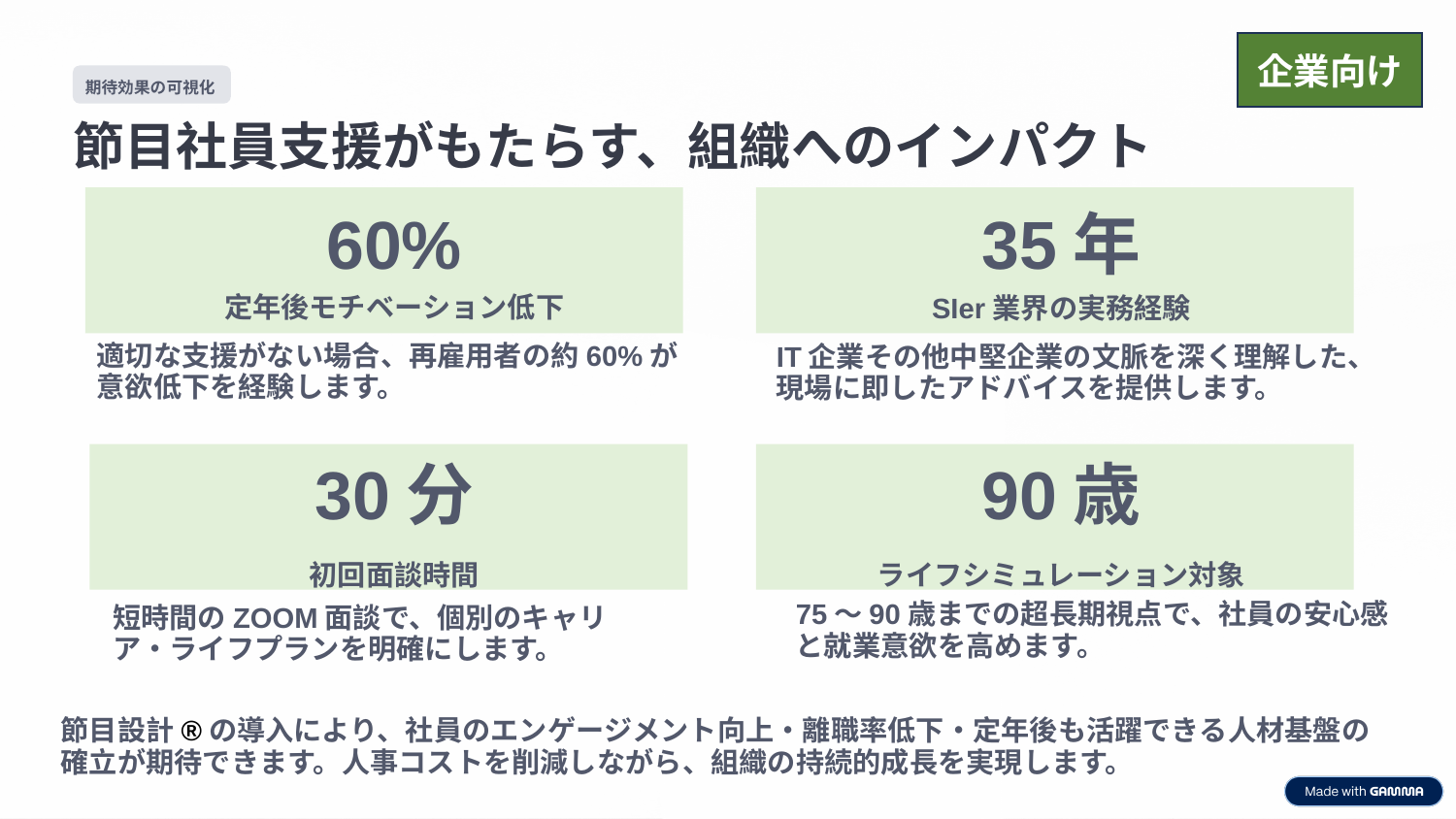

企業向け

期待効果の可視化
節目社員支援がもたらす、組織へのインパクト

60%
35年
定年後モチベーション低下
SIer業界の実務経験
適切な支援がない場合、再雇用者の約60%が
意欲低下を経験します。
IT企業その他中堅企業の文脈を深く理解した、
現場に即したアドバイスを提供します。

30分
90歳
初回面談時間
ライフシミュレーション対象
75〜90歳までの超長期視点で、社員の安心感
と就業意欲を高めます。
短時間のZOOM面談で、個別のキャリ
ア・ライフプランを明確にします。
節目設計®の導入により、社員のエンゲージメント向上・離職率低下・定年後も活躍できる人材基盤の確立が期待できます。人事コストを削減しながら、組織の持続的成長を実現します。